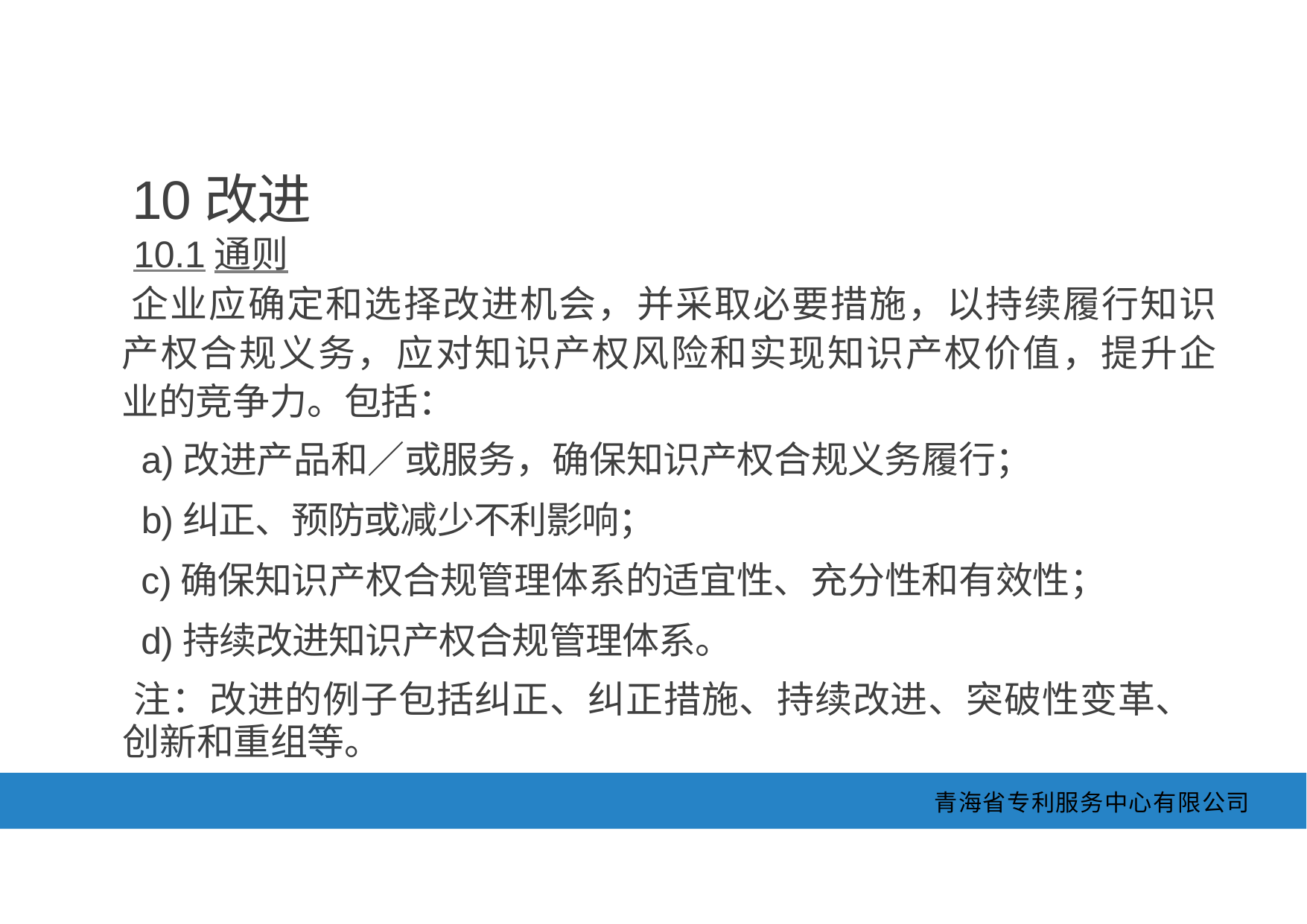

10改进
10.1通则
企业应确定和选择改进机会，并采取必要措施，以持续履行知识 产权合规义务，应对知识产权风险和实现知识产权价值，提升企 业的竞争力。包括：
a)改进产品和／或服务，确保知识产权合规义务履行；
b)纠正、预防或减少不利影响；
c)确保知识产权合规管理体系的适宜性、充分性和有效性；
d)持续改进知识产权合规管理体系。

注：改进的例子包括纠正、纠正措施、持续改进、突破性变革、  创新和重组等。

青海省专利服务中心有限公司